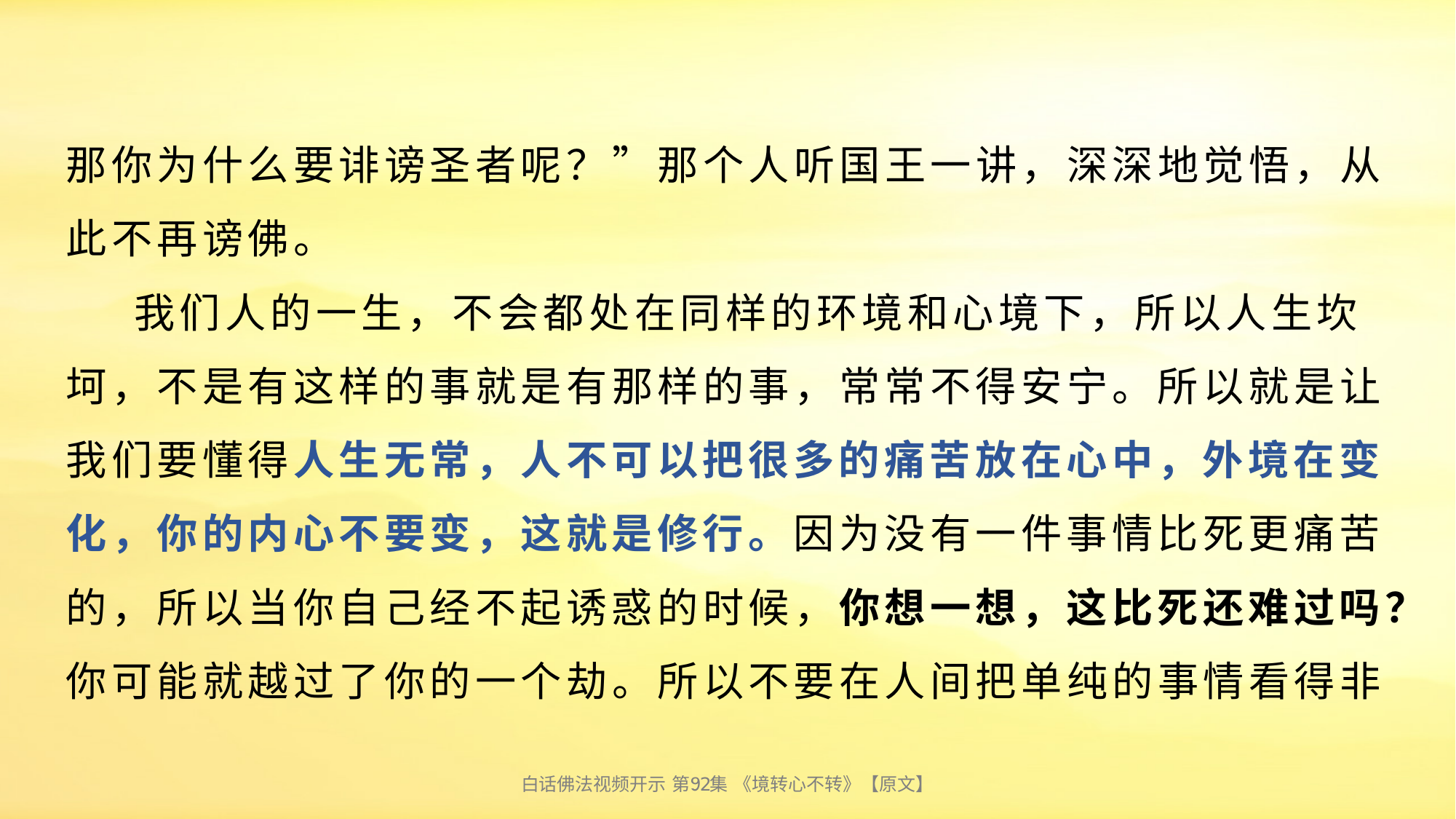

# 那你为什么要诽谤圣者呢？”那个人听国王一讲，深深地觉悟，从此不再谤佛。 我们人的一生，不会都处在同样的环境和心境下，所以人生坎坷，不是有这样的事就是有那样的事，常常不得安宁。所以就是让我们要懂得人生无常，人不可以把很多的痛苦放在心中，外境在变化，你的内心不要变，这就是修行。因为没有一件事情比死更痛苦的，所以当你自己经不起诱惑的时候，你想一想，这比死还难过吗？你可能就越过了你的一个劫。所以不要在人间把单纯的事情看得非
白话佛法视频开示 第92集 《境转心不转》【原文】